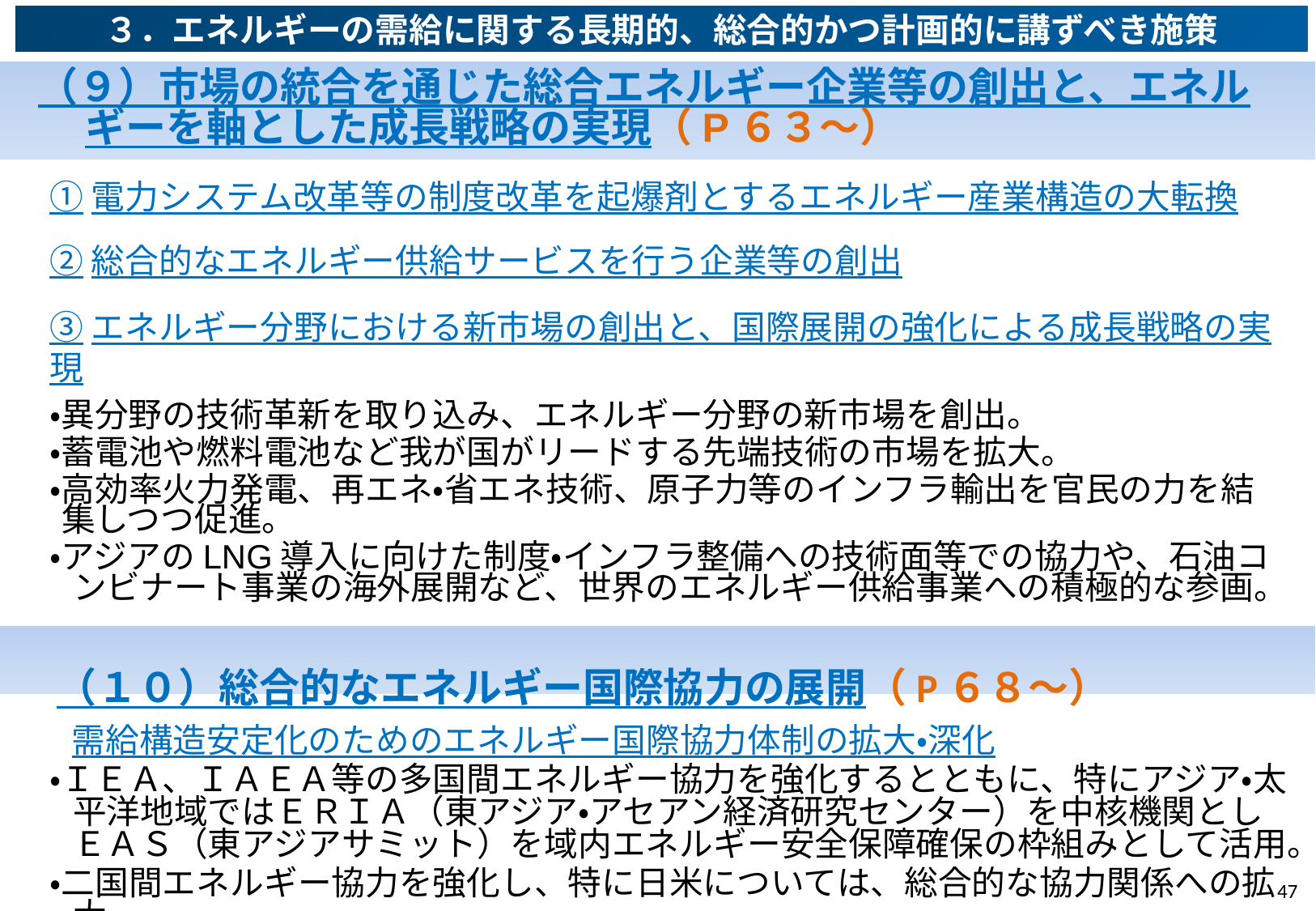

# ３．エネルギーの需給に関する長期的、総合的かつ計画的に講ずべき施策

（９）市場の統合を通じた総合エネルギー企業等の創出と、エネルギーを軸とした成長戦略の実現（P６３～）

①電力システム改革等の制度改革を起爆剤とするエネルギー産業構造の大転換

②総合的なエネルギー供給サービスを行う企業等の創出

③エネルギー分野における新市場の創出と、国際展開の強化による成長戦略の実現
・異分野の技術革新を取り込み、エネルギー分野の新市場を創出。
・蓄電池や燃料電池など我が国がリードする先端技術の市場を拡大。
・高効率火力発電、再エネ・省エネ技術、原子力等のインフラ輸出を官民の力を結集しつつ促進。
・アジアのLNG導入に向けた制度・インフラ整備への技術面等での協力や、石油コンビナート事業の海外展開など、世界のエネルギー供給事業への積極的な参画。

 （１０）総合的なエネルギー国際協力の展開（P６８～）

　需給構造安定化のためのエネルギー国際協力体制の拡大・深化
・ＩＥＡ、ＩＡＥＡ等の多国間エネルギー協力を強化するとともに、特にアジア・太平洋地域ではＥＲＩＡ（東アジア・アセアン経済研究センター）を中核機関としＥＡＳ（東アジアサミット）を域内エネルギー安全保障確保の枠組みとして活用。
・二国間エネルギー協力を強化し、特に日米については、総合的な協力関係への拡大。

47